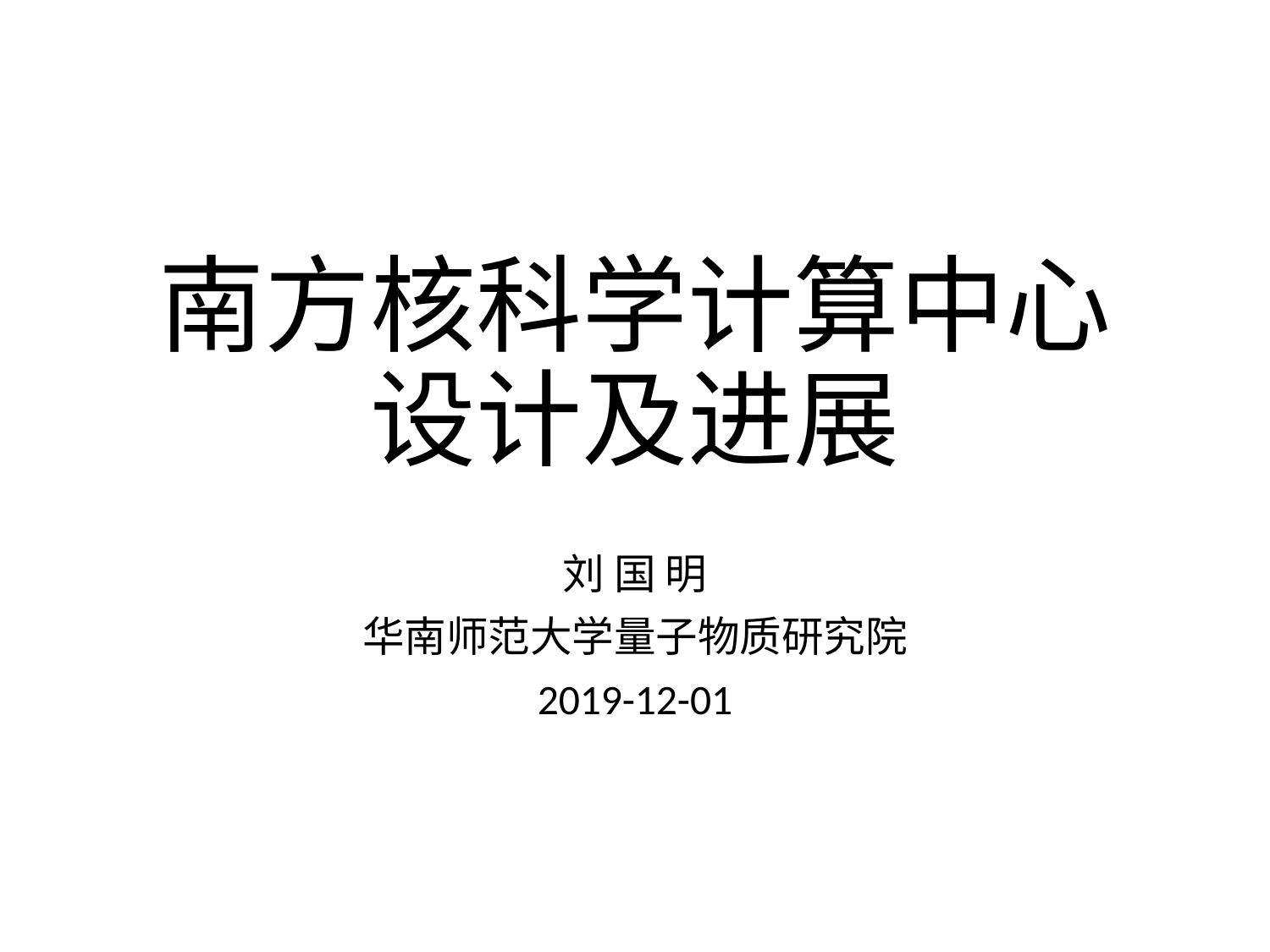

# 南方核科学计算中心 设计及进展
刘 国 明
华南师范大学量子物质研究院
2019-12-01